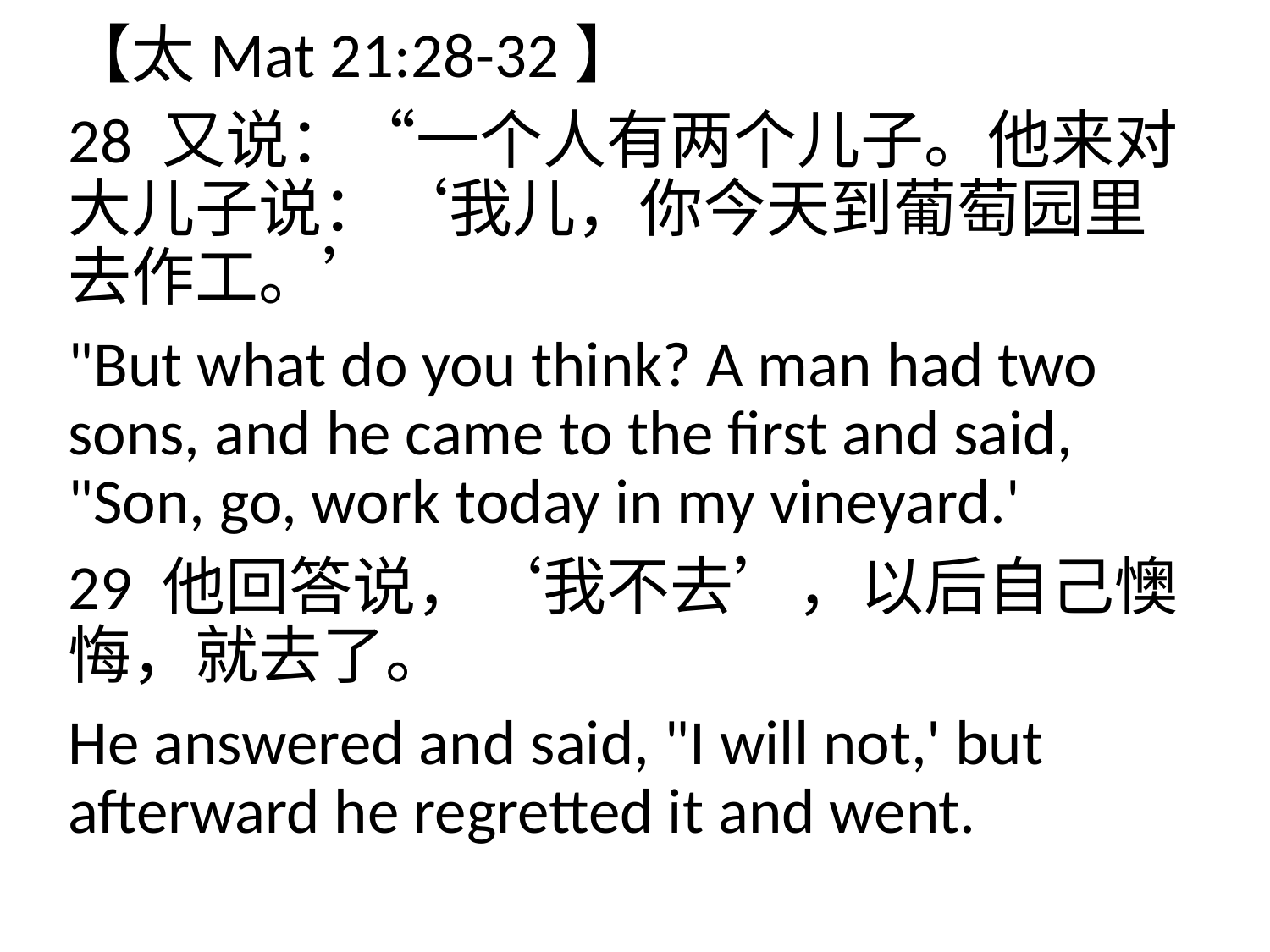

【太Mat 21:28-32】
28 又说：“一个人有两个儿子。他来对大儿子说：‘我儿，你今天到葡萄园里去作工。’
"But what do you think? A man had two sons, and he came to the first and said, "Son, go, work today in my vineyard.'
29 他回答说，‘我不去’，以后自己懊悔，就去了。
He answered and said, "I will not,' but afterward he regretted it and went.